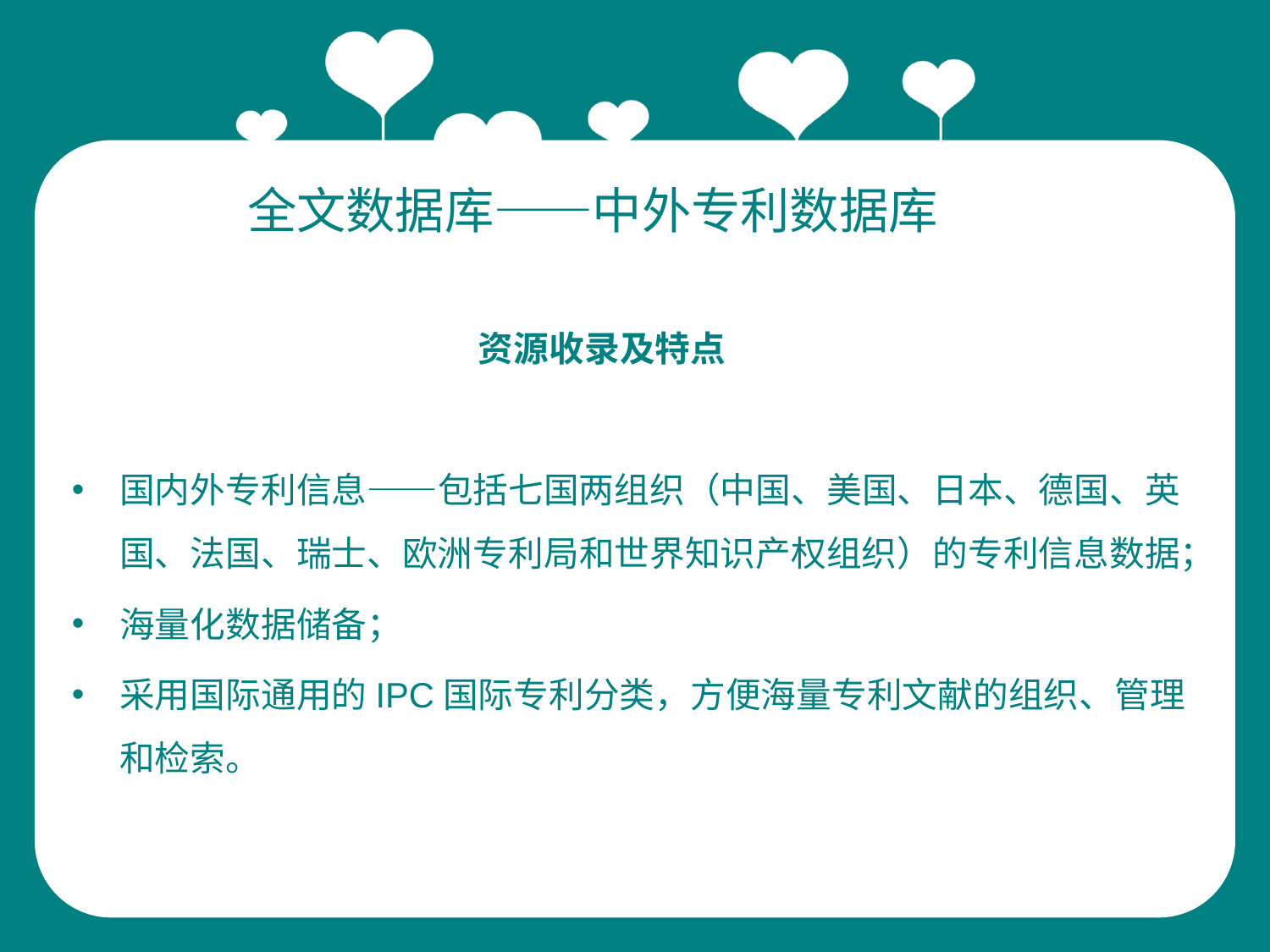

全文数据库——中外专利数据库
资源收录及特点
国内外专利信息——包括七国两组织（中国、美国、日本、德国、英国、法国、瑞士、欧洲专利局和世界知识产权组织）的专利信息数据；
海量化数据储备；
采用国际通用的IPC国际专利分类，方便海量专利文献的组织、管理和检索。